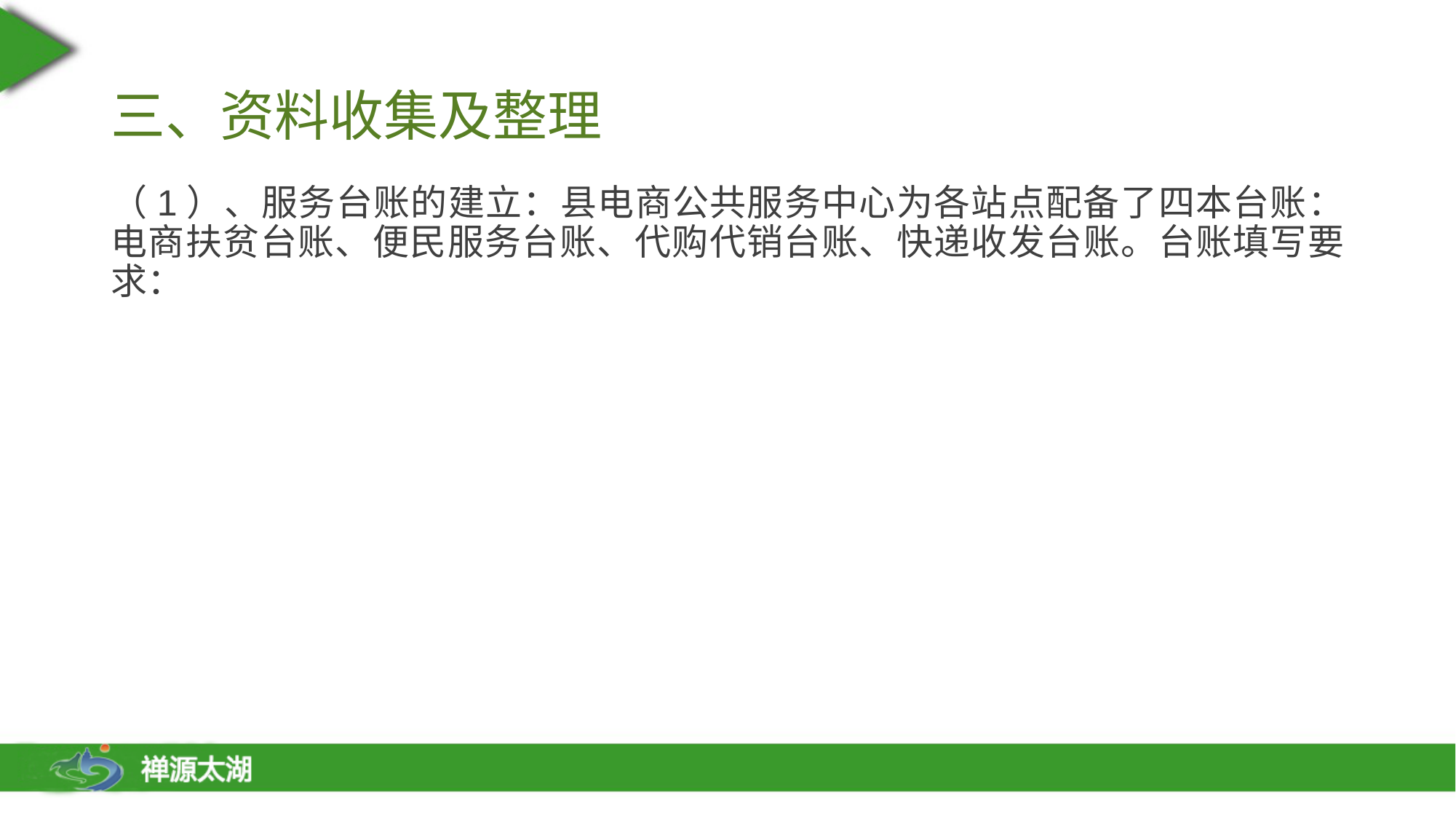

# 三、资料收集及整理
（1）、服务台账的建立：县电商公共服务中心为各站点配备了四本台账：电商扶贫台账、便民服务台账、代购代销台账、快递收发台账。台账填写要求：